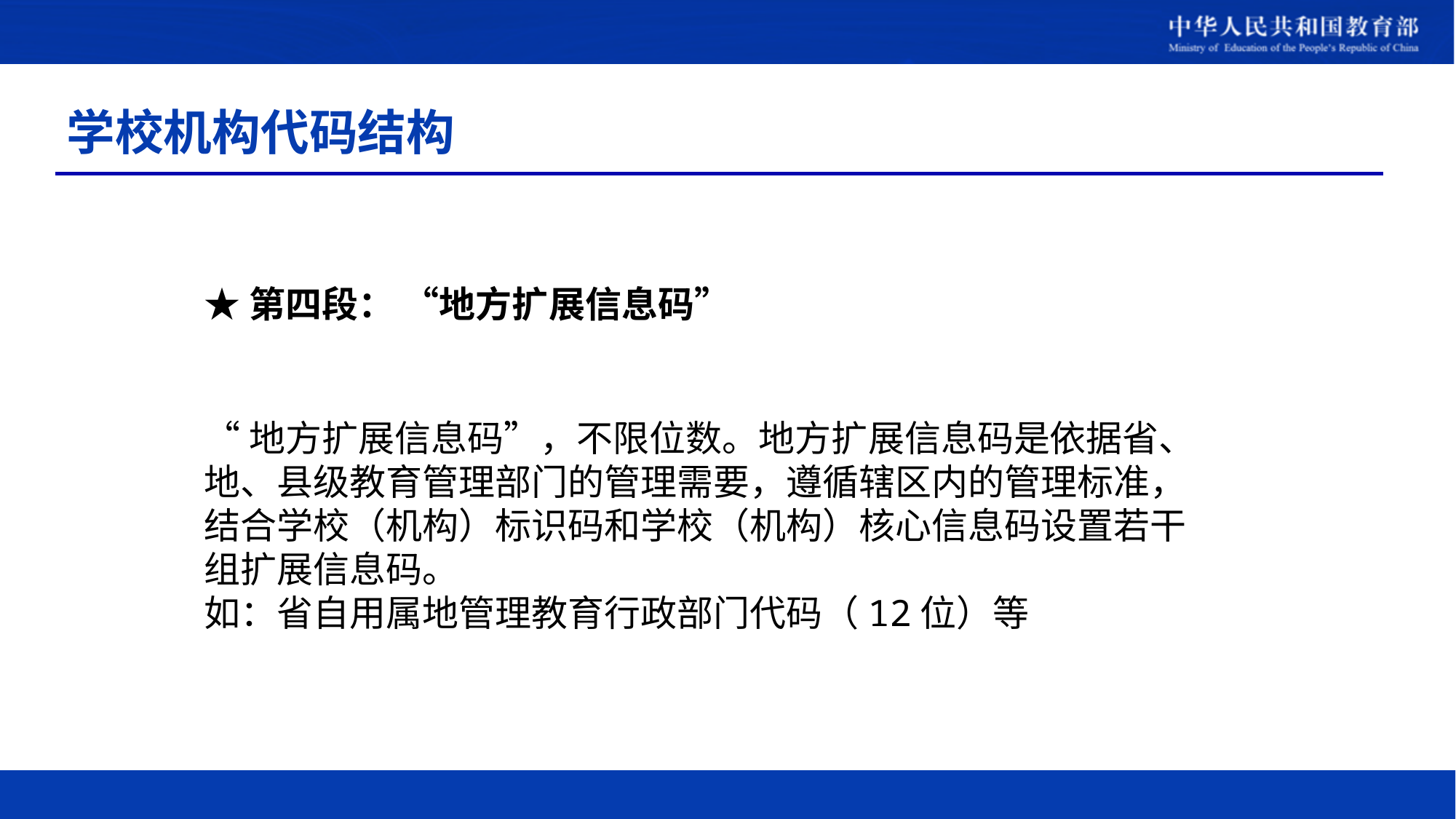

# 学校机构代码结构
★第四段： “地方扩展信息码”
“地方扩展信息码”，不限位数。地方扩展信息码是依据省、地、县级教育管理部门的管理需要，遵循辖区内的管理标准，结合学校（机构）标识码和学校（机构）核心信息码设置若干组扩展信息码。
如：省自用属地管理教育行政部门代码（12位）等
18